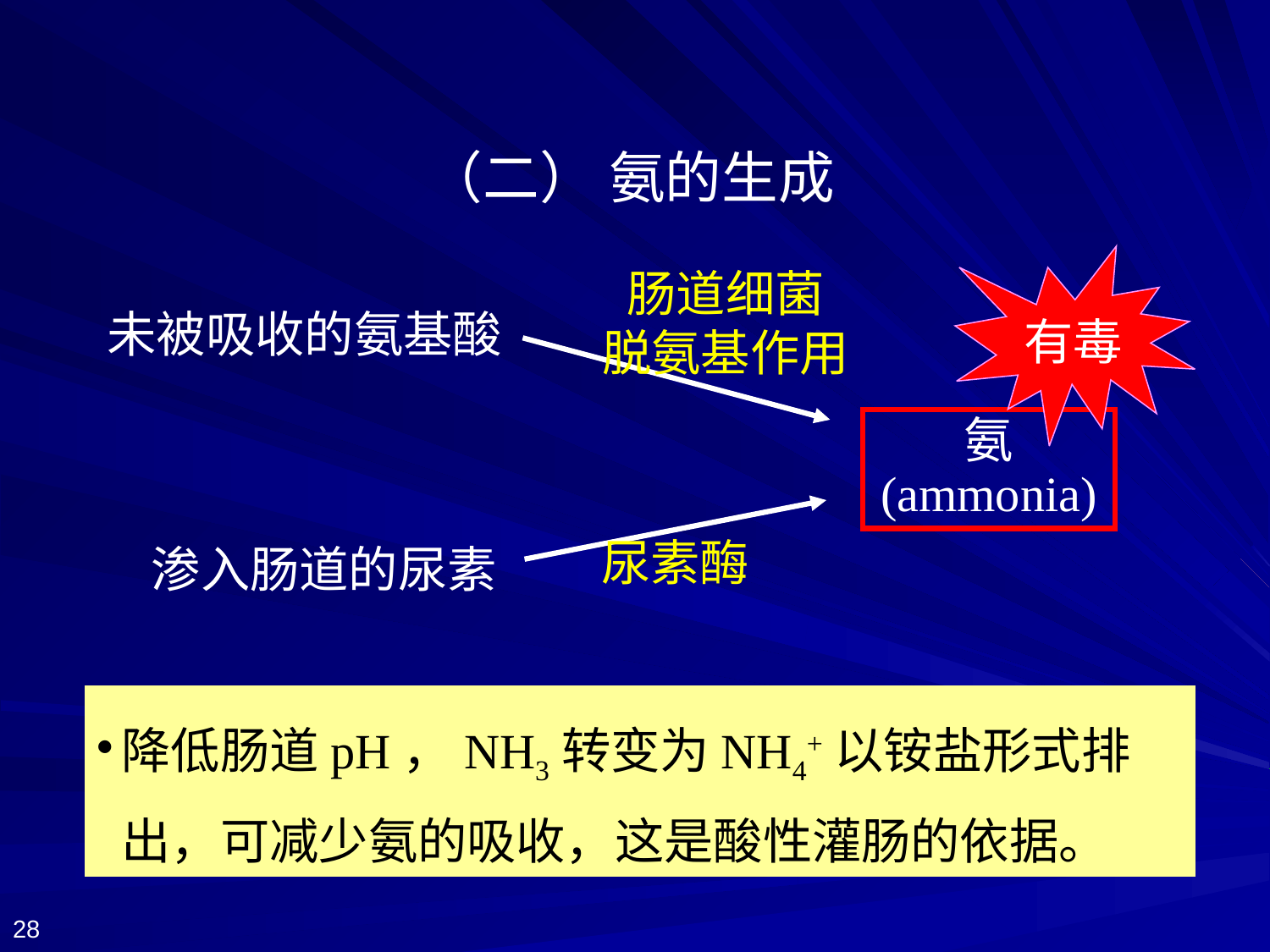

（二） 氨的生成
有毒
肠道细菌
脱氨基作用
未被吸收的氨基酸

氨
(ammonia)

尿素酶
渗入肠道的尿素
降低肠道pH，NH3转变为NH4+以铵盐形式排出，可减少氨的吸收，这是酸性灌肠的依据。
28